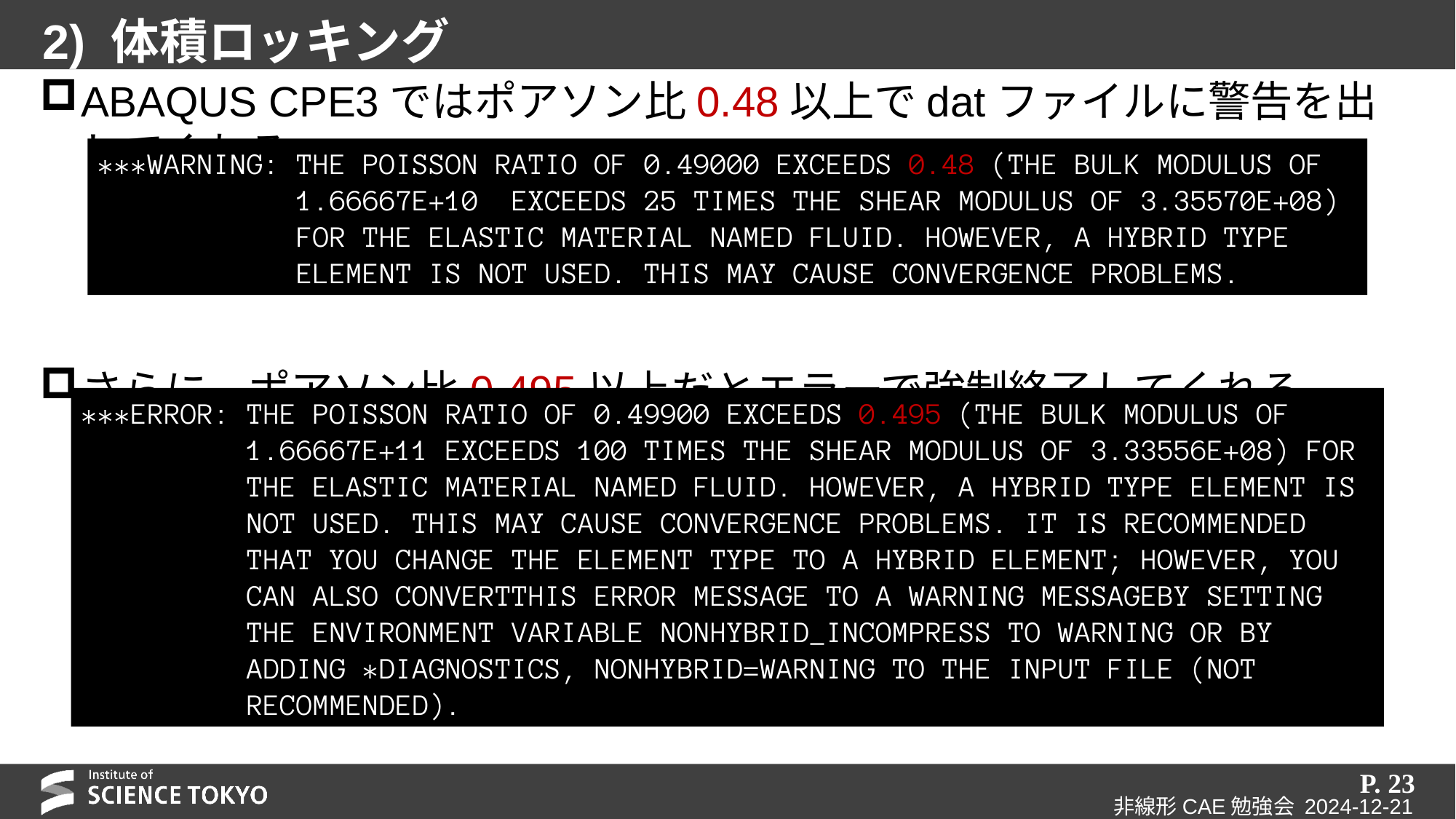

# 2) 体積ロッキング
ABAQUS CPE3ではポアソン比0.48以上でdatファイルに警告を出してくれる．

さらに，ポアソン比0.495以上だとエラーで強制終了してくれる．

***WARNING: THE POISSON RATIO OF 0.49000 EXCEEDS 0.48 (THE BULK MODULUS OF
            1.66667E+10  EXCEEDS 25 TIMES THE SHEAR MODULUS OF 3.35570E+08)
            FOR THE ELASTIC MATERIAL NAMED FLUID. HOWEVER, A HYBRID TYPE
            ELEMENT IS NOT USED. THIS MAY CAUSE CONVERGENCE PROBLEMS.
***ERROR: THE POISSON RATIO OF 0.49900 EXCEEDS 0.495 (THE BULK MODULUS OF
          1.66667E+11 EXCEEDS 100 TIMES THE SHEAR MODULUS OF 3.33556E+08) FOR
          THE ELASTIC MATERIAL NAMED FLUID. HOWEVER, A HYBRID TYPE ELEMENT IS
          NOT USED. THIS MAY CAUSE CONVERGENCE PROBLEMS. IT IS RECOMMENDED
          THAT YOU CHANGE THE ELEMENT TYPE TO A HYBRID ELEMENT; HOWEVER, YOU
          CAN ALSO CONVERTTHIS ERROR MESSAGE TO A WARNING MESSAGEBY SETTING
          THE ENVIRONMENT VARIABLE NONHYBRID_INCOMPRESS TO WARNING OR BY
          ADDING *DIAGNOSTICS, NONHYBRID=WARNING TO THE INPUT FILE (NOT
          RECOMMENDED).
P. 23